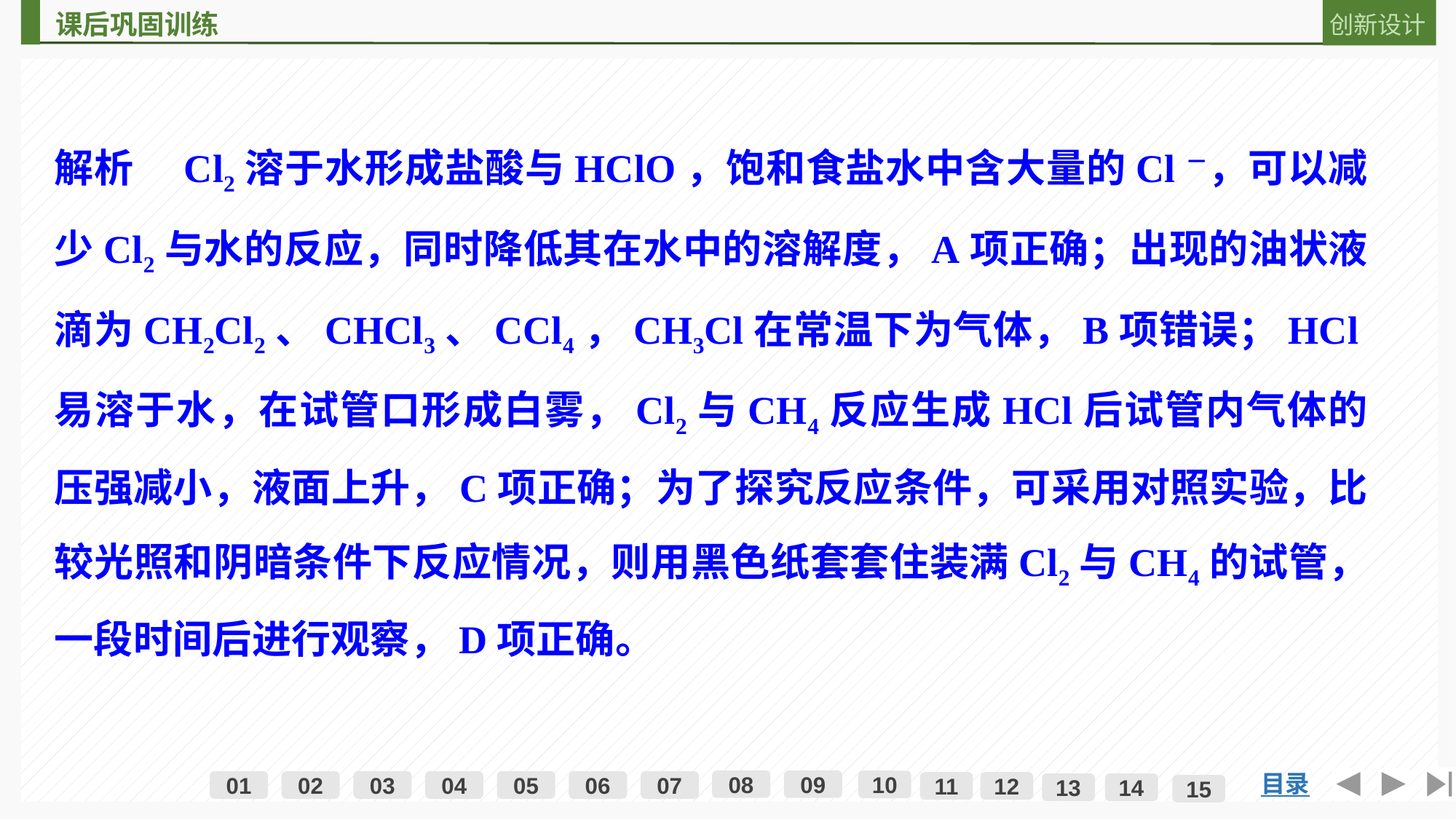

解析　Cl2溶于水形成盐酸与HClO，饱和食盐水中含大量的Cl－，可以减少Cl2与水的反应，同时降低其在水中的溶解度，A项正确；出现的油状液滴为CH2Cl2、CHCl3、CCl4，CH3Cl在常温下为气体，B项错误；HCl易溶于水，在试管口形成白雾，Cl2与CH4反应生成HCl后试管内气体的压强减小，液面上升，C项正确；为了探究反应条件，可采用对照实验，比较光照和阴暗条件下反应情况，则用黑色纸套套住装满Cl2与CH4的试管，一段时间后进行观察，D项正确。